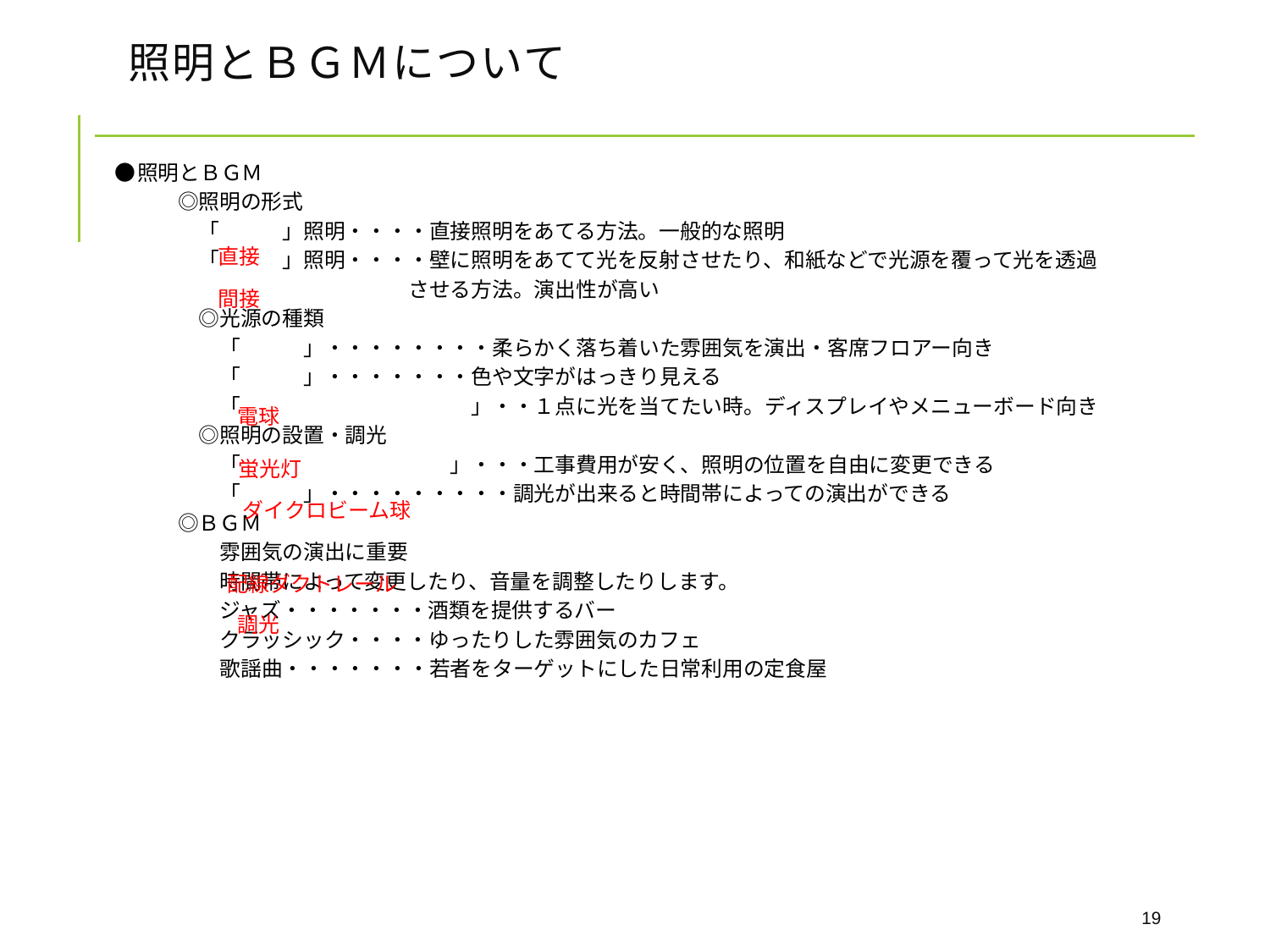

# 照明とＢＧＭについて
●照明とＢＧＭ
　　　◎照明の形式
　　　　「　　　」照明・・・・直接照明をあてる方法。一般的な照明
　　　　「　　　」照明・・・・壁に照明をあてて光を反射させたり、和紙などで光源を覆って光を透過
　　　　　　　　　　　　　　させる方法。演出性が高い
　　　　◎光源の種類
　　　　　「　　　」・・・・・・・・柔らかく落ち着いた雰囲気を演出・客席フロアー向き
　　　　　「　　　」・・・・・・・色や文字がはっきり見える
　　　　　「　　　　　　　　　　　」・・１点に光を当てたい時。ディスプレイやメニューボード向き
　　　　◎照明の設置・調光
　　　　　「　　　　　　　　　　」・・・工事費用が安く、照明の位置を自由に変更できる
　　　　　「　　　」・・・・・・・・・調光が出来ると時間帯によっての演出ができる
　　　◎ＢＧＭ
　　　　　雰囲気の演出に重要
　　　　　時間帯によって変更したり、音量を調整したりします。
　　　　　ジャズ・・・・・・・酒類を提供するバー
　　　　　クラッシック・・・・ゆったりした雰囲気のカフェ
　　　　　歌謡曲・・・・・・・若者をターゲットにした日常利用の定食屋

直接
間接
電球
蛍光灯
ダイクロビーム球
配線ダクトレール
調光
19